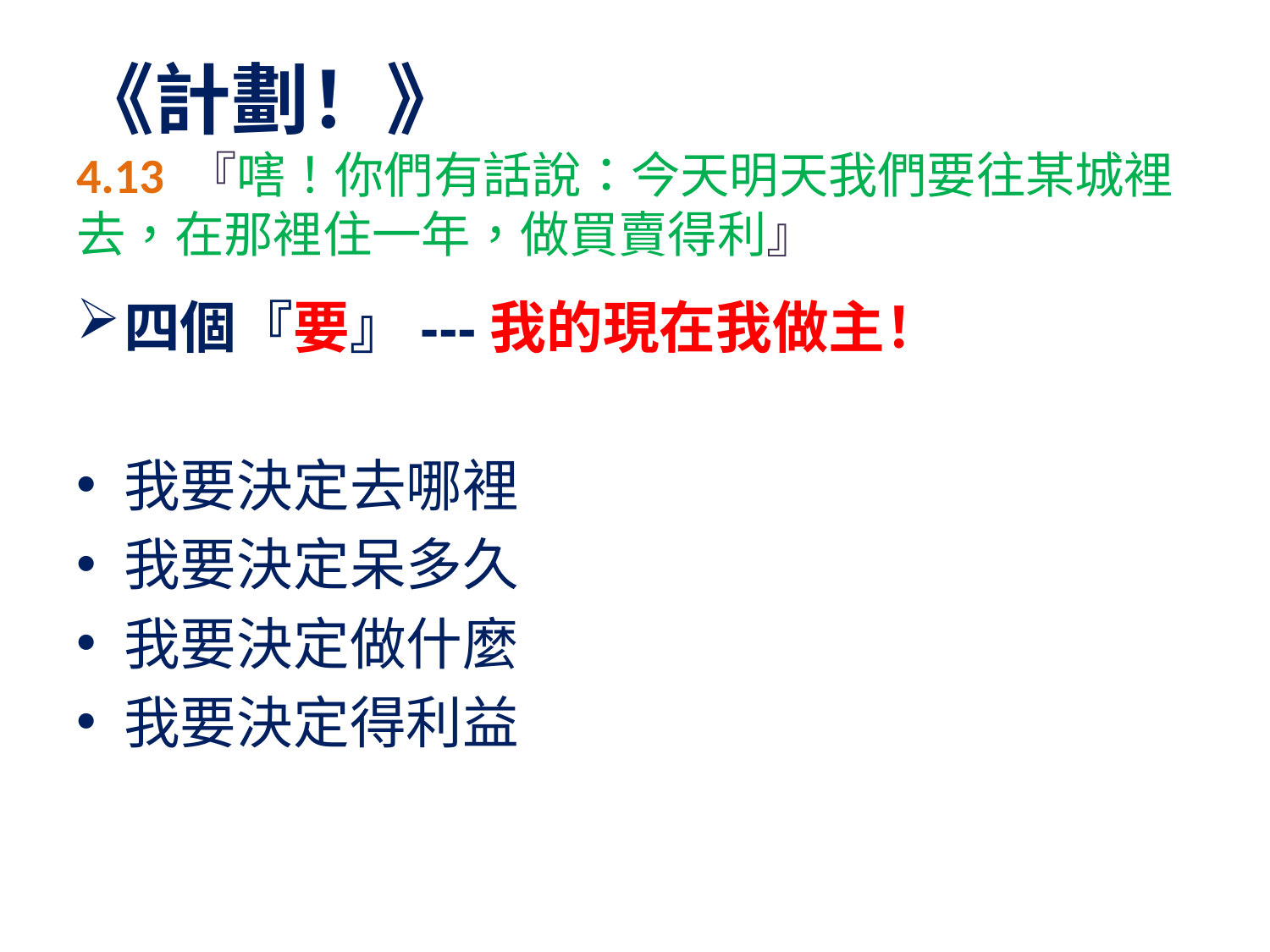

# 《計劃！》 4.13 『嗐！你們有話說：今天明天我們要往某城裡去，在那裡住一年，做買賣得利』
四個『要』---我的現在我做主！

我要決定去哪裡
我要決定呆多久
我要決定做什麼
我要決定得利益